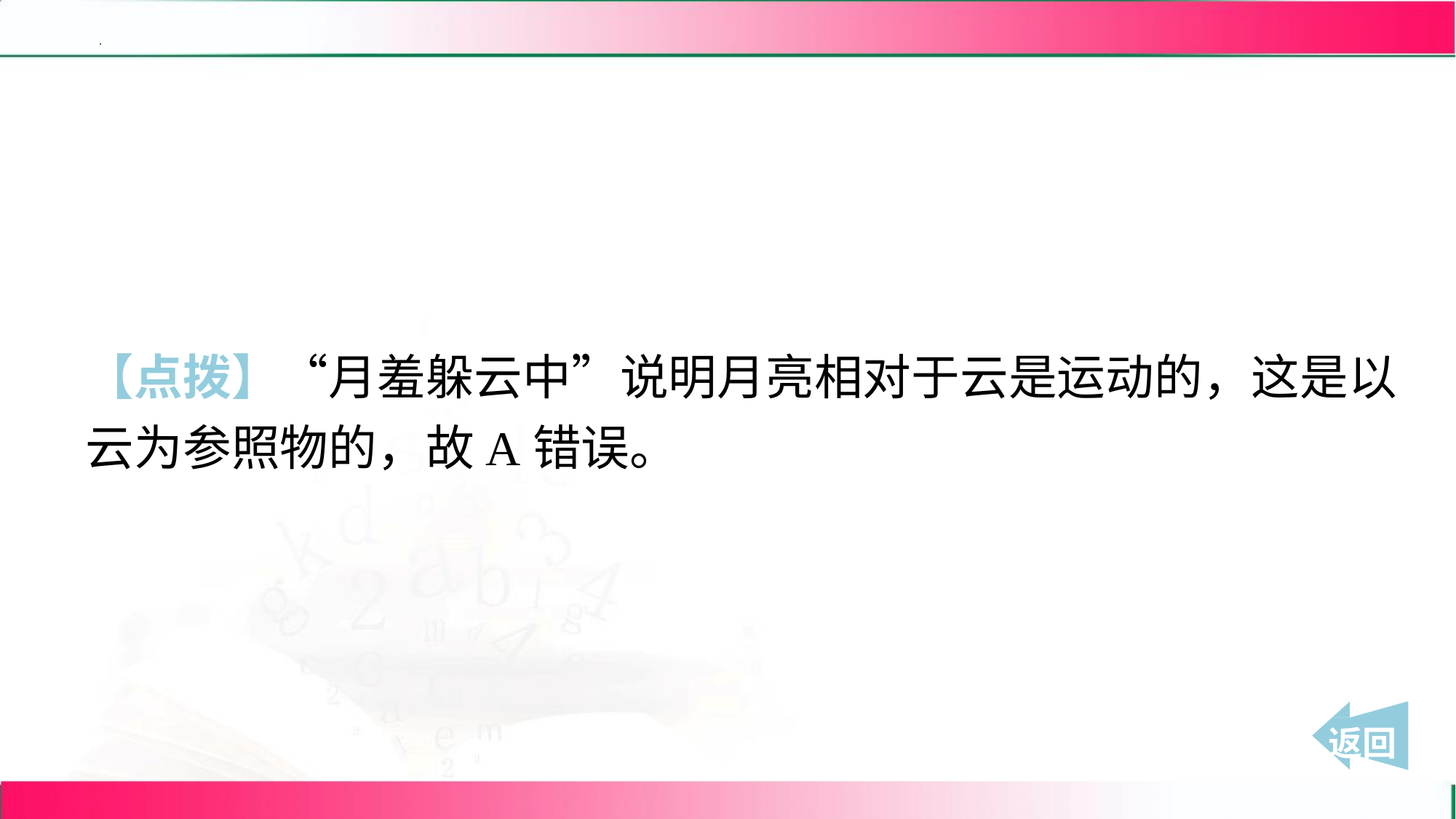

【点拨】“月羞躲云中”说明月亮相对于云是运动的，这是以
云为参照物的，故A错误。
 返回